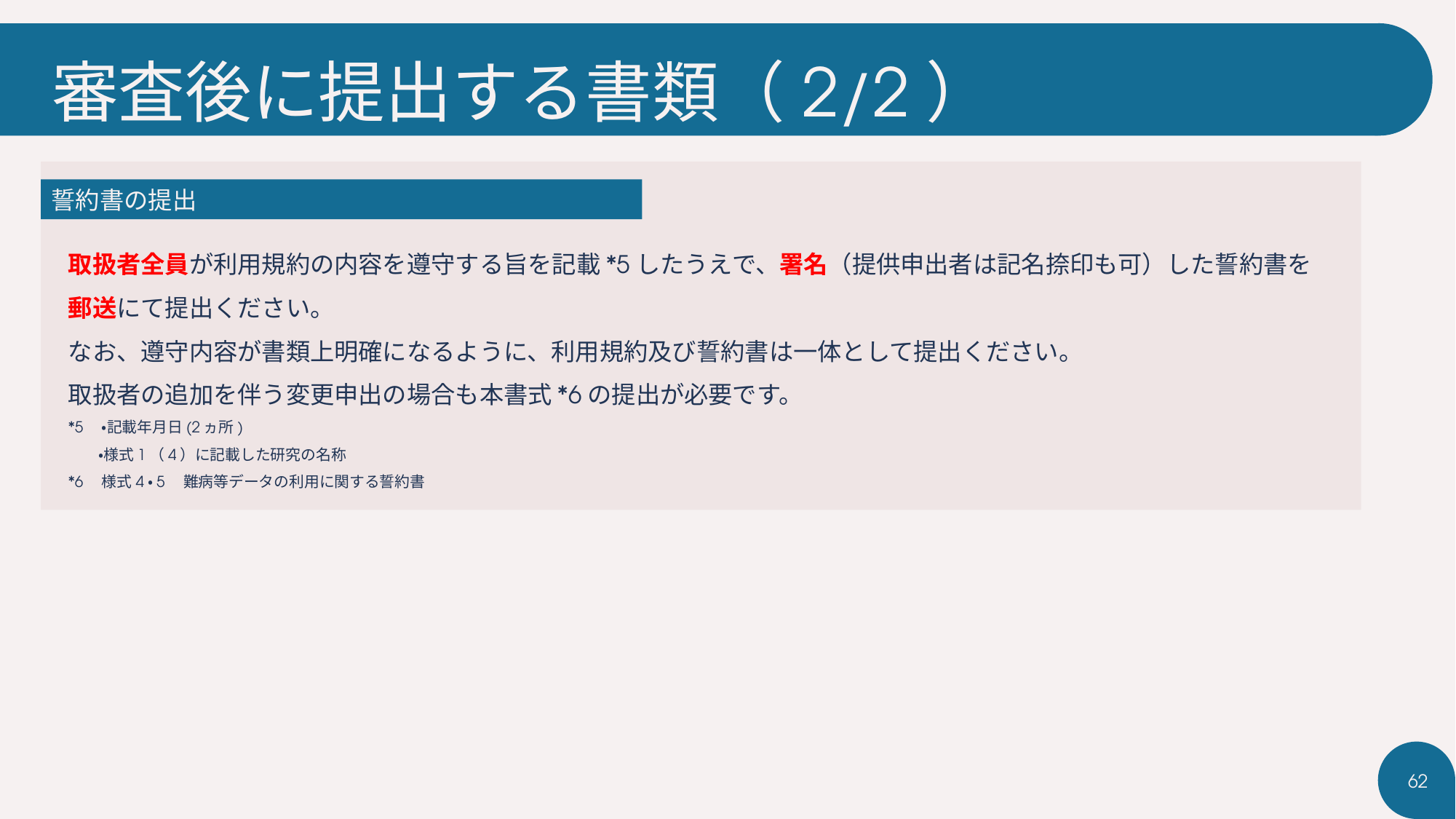

# 審査後に提出する書類（2/2）

誓約書の提出
取扱者全員が利用規約の内容を遵守する旨を記載*5したうえで、署名（提供申出者は記名捺印も可）した誓約書を
郵送にて提出ください。
なお、遵守内容が書類上明確になるように、利用規約及び誓約書は一体として提出ください。
取扱者の追加を伴う変更申出の場合も本書式*6の提出が必要です。
*5　・記載年月日(2ヵ所)
　　・様式1（4）に記載した研究の名称
*6　様式4・5　難病等データの利用に関する誓約書
62